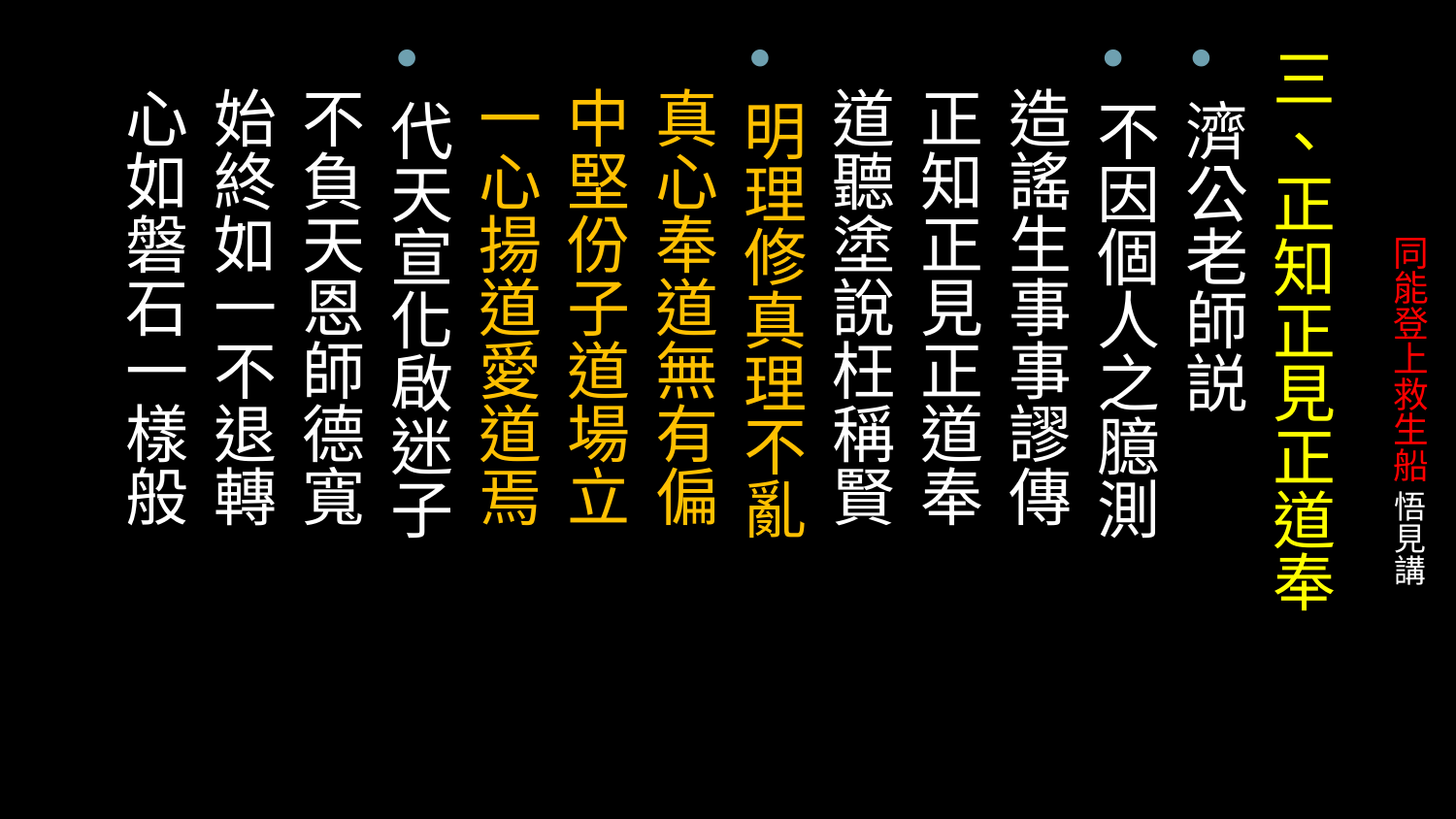

三、正知正見正道奉
濟公老師説
不因個人之臆測
  造謠生事事謬傳
  正知正見正道奉
  道聽塗說枉稱賢
明理修真理不亂
  真心奉道無有偏
  中堅份子道場立
  一心揚道愛道焉
代天宣化啟迷子
  不負天恩師德寬
  始終如一不退轉
  心如磐石一樣般

# 同能登上救生船 悟見講